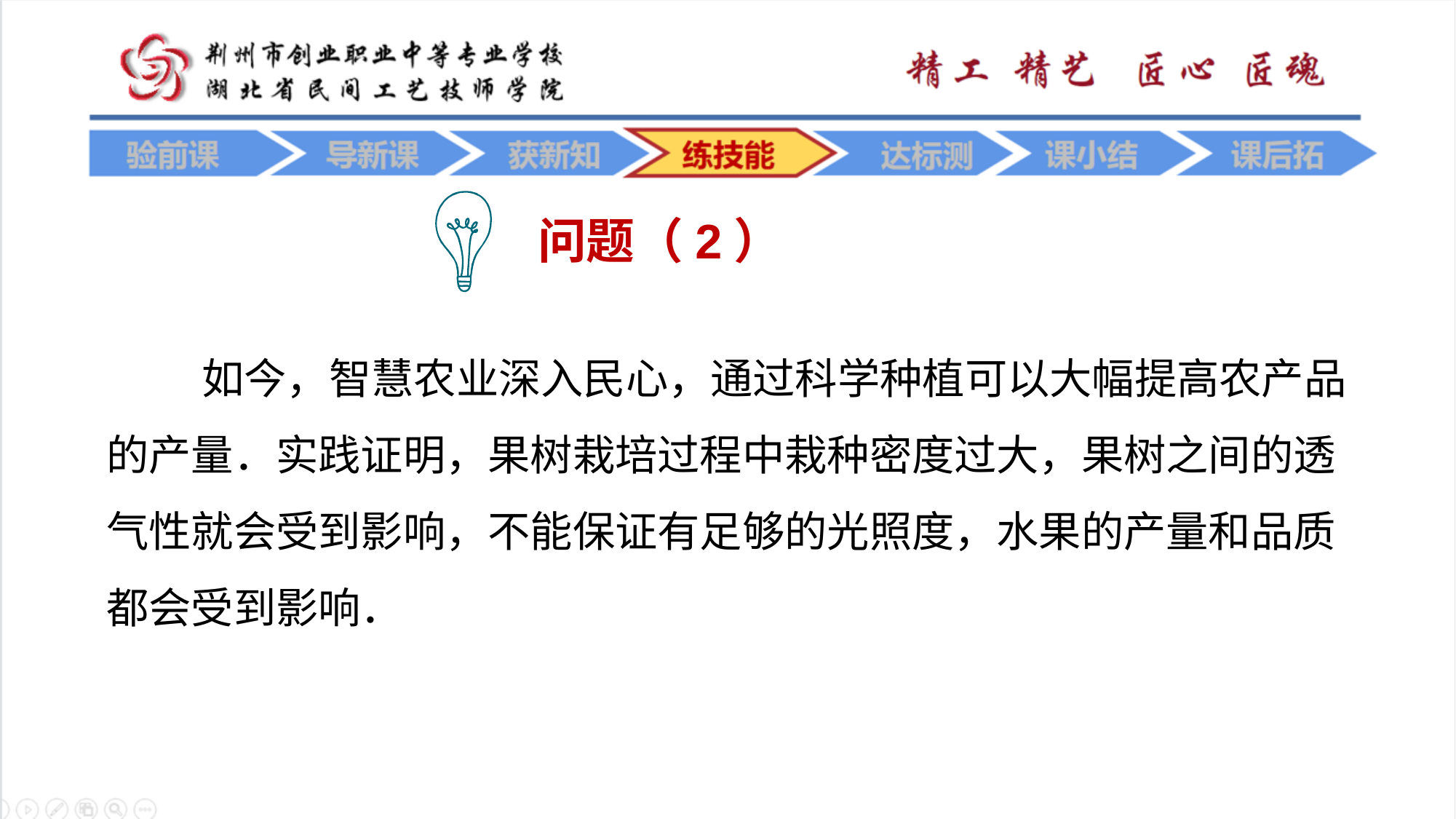

问题（2）
         如今，智慧农业深入民心，通过科学种植可以大幅提高农产品的产量．实践证明，果树栽培过程中栽种密度过大，果树之间的透气性就会受到影响，不能保证有足够的光照度，水果的产量和品质都会受到影响．